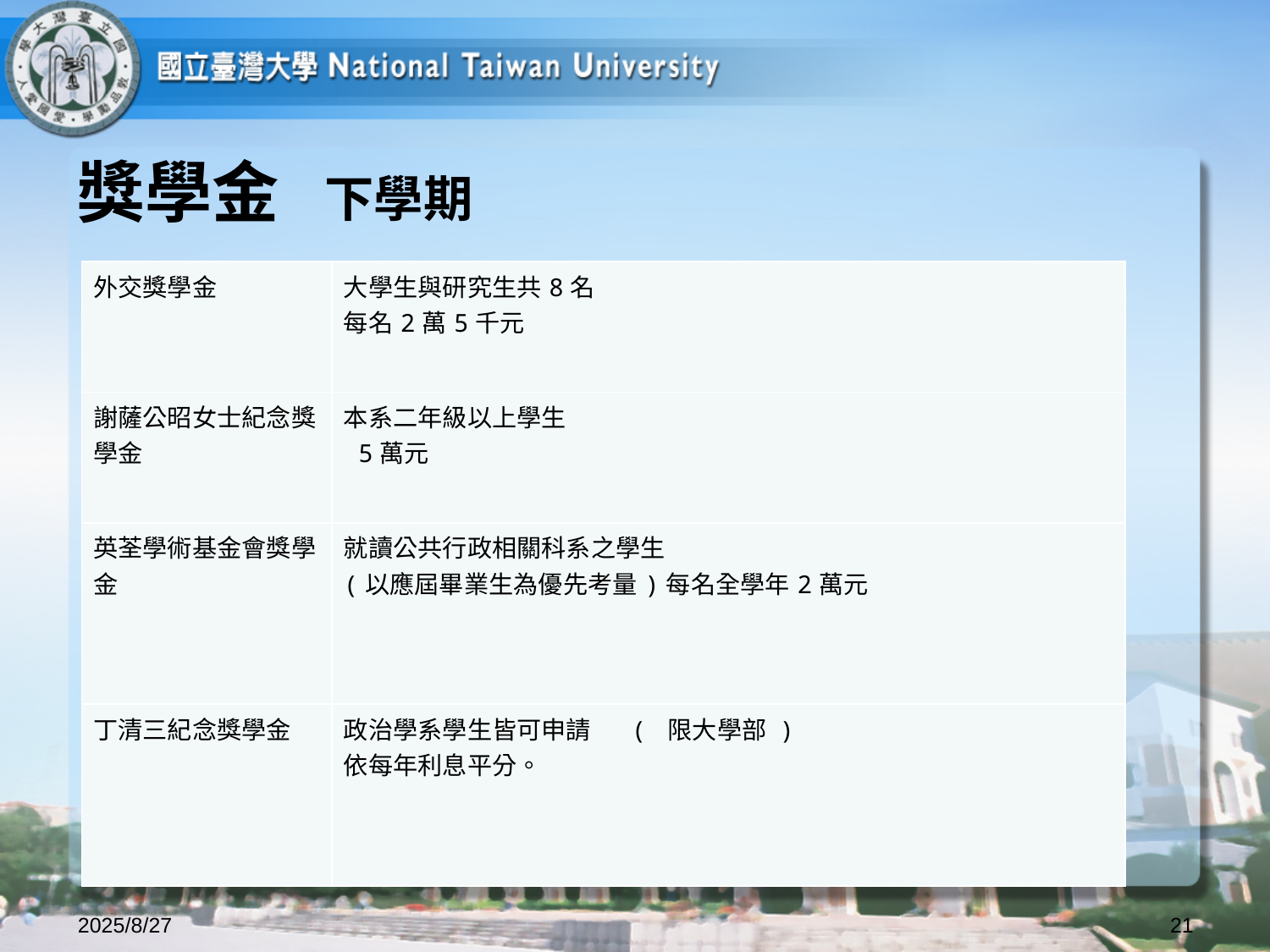

# 獎學金   下學期
| 外交獎學金 | 大學生與研究生共8名 每名2萬5千元 |
| --- | --- |
| 謝薩公昭女士紀念獎學金 | 本系二年級以上學生 5萬元 |
| 英荃學術基金會獎學金 | 就讀公共行政相關科系之學生 (以應屆畢業生為優先考量)每名全學年2萬元 |
| 丁清三紀念獎學金 | 政治學系學生皆可申請 ( 限大學部 ) 依每年利息平分。 |
2025/8/27
21